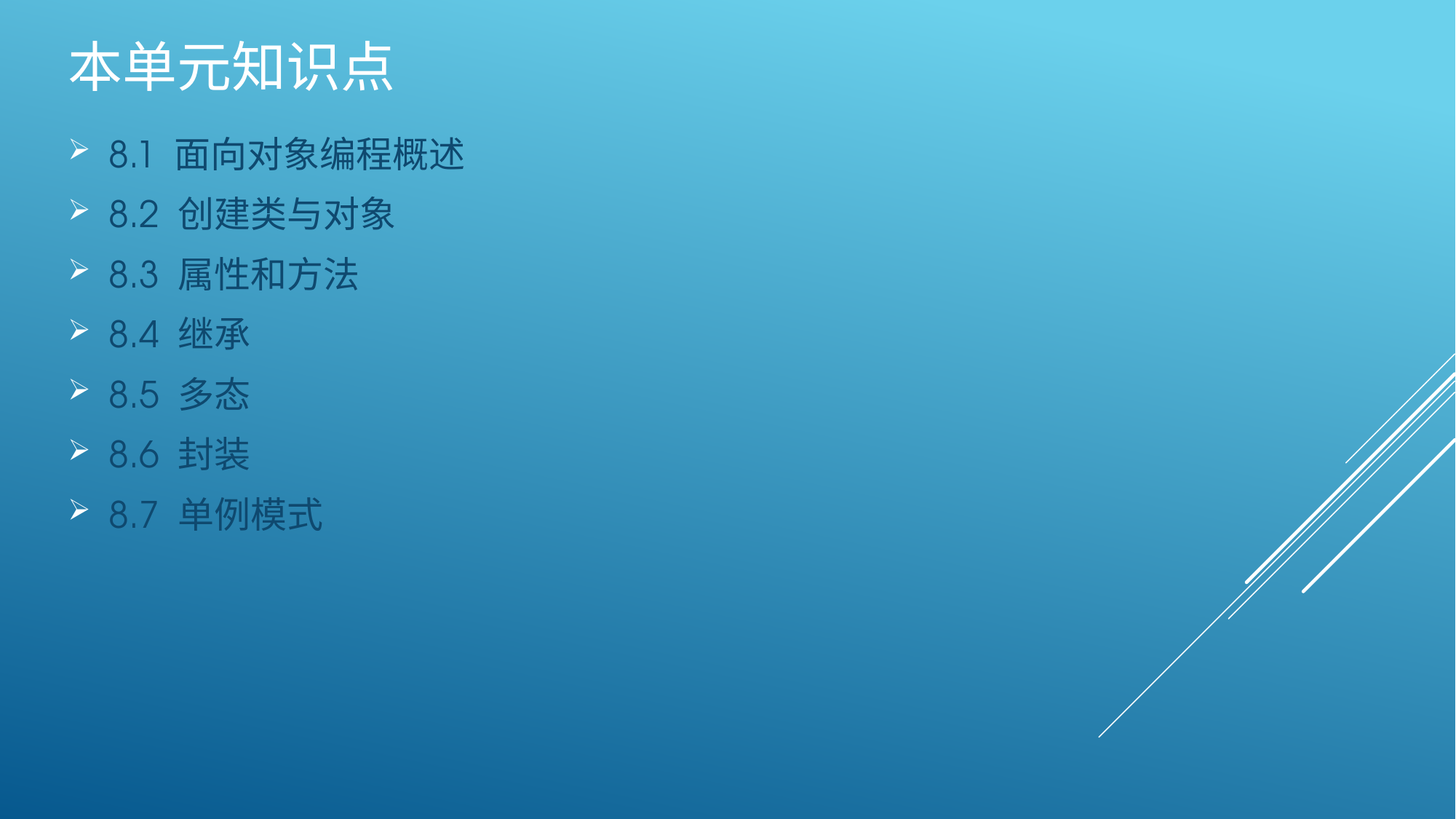

# 本单元知识点
8.1 面向对象编程概述
8.2 创建类与对象
8.3 属性和方法
8.4 继承
8.5 多态
8.6 封装
8.7 单例模式